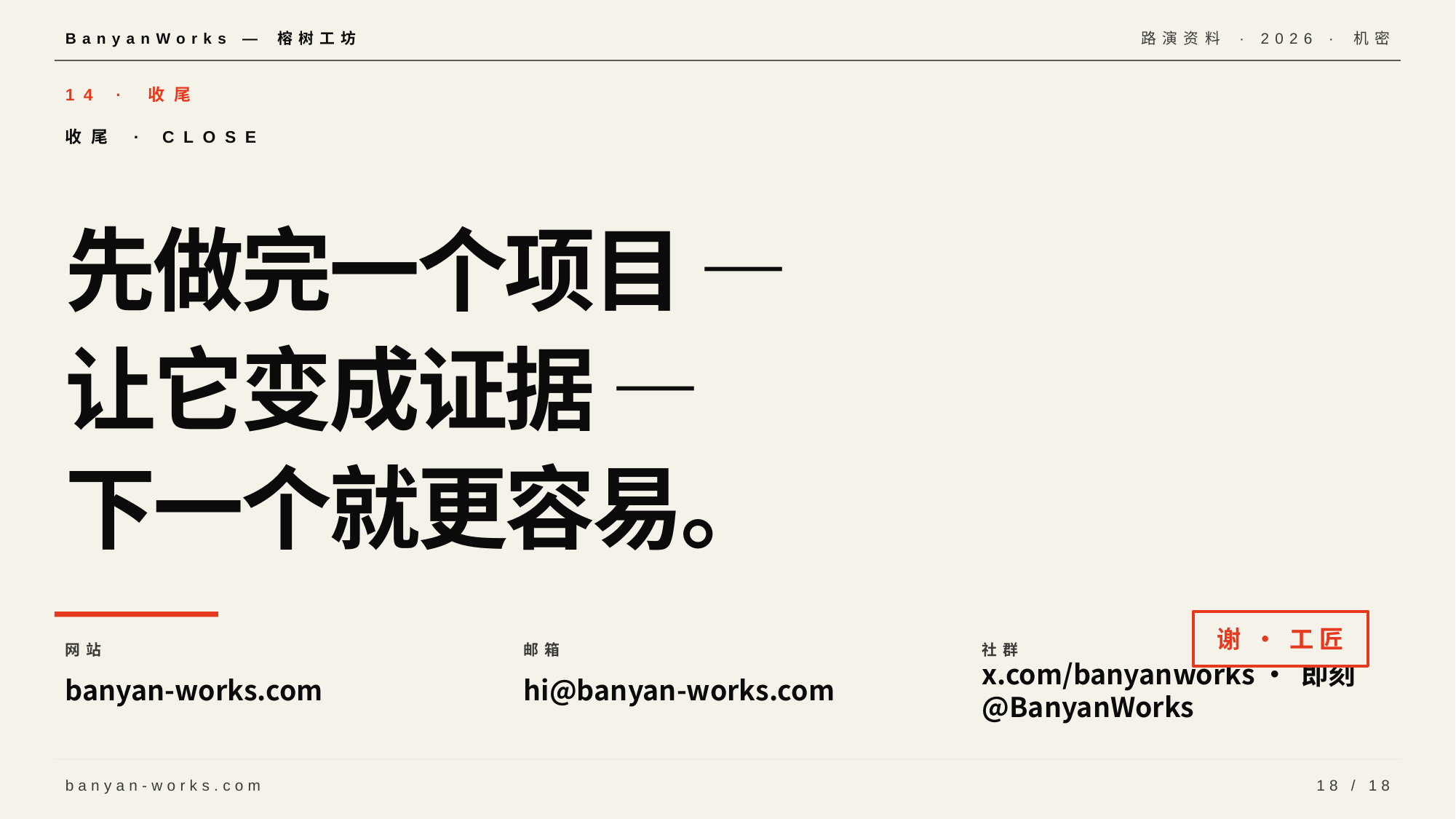

BanyanWorks — 榕树工坊
路演资料 · 2026 · 机密

14 · 收尾
收尾 · CLOSE
先做完一个项目 —
让它变成证据 —
下一个就更容易。

谢·工匠
网站
邮箱
社群
banyan-works.com
hi@banyan-works.com
x.com/banyanworks · 即刻 @BanyanWorks

banyan-works.com
18 / 18